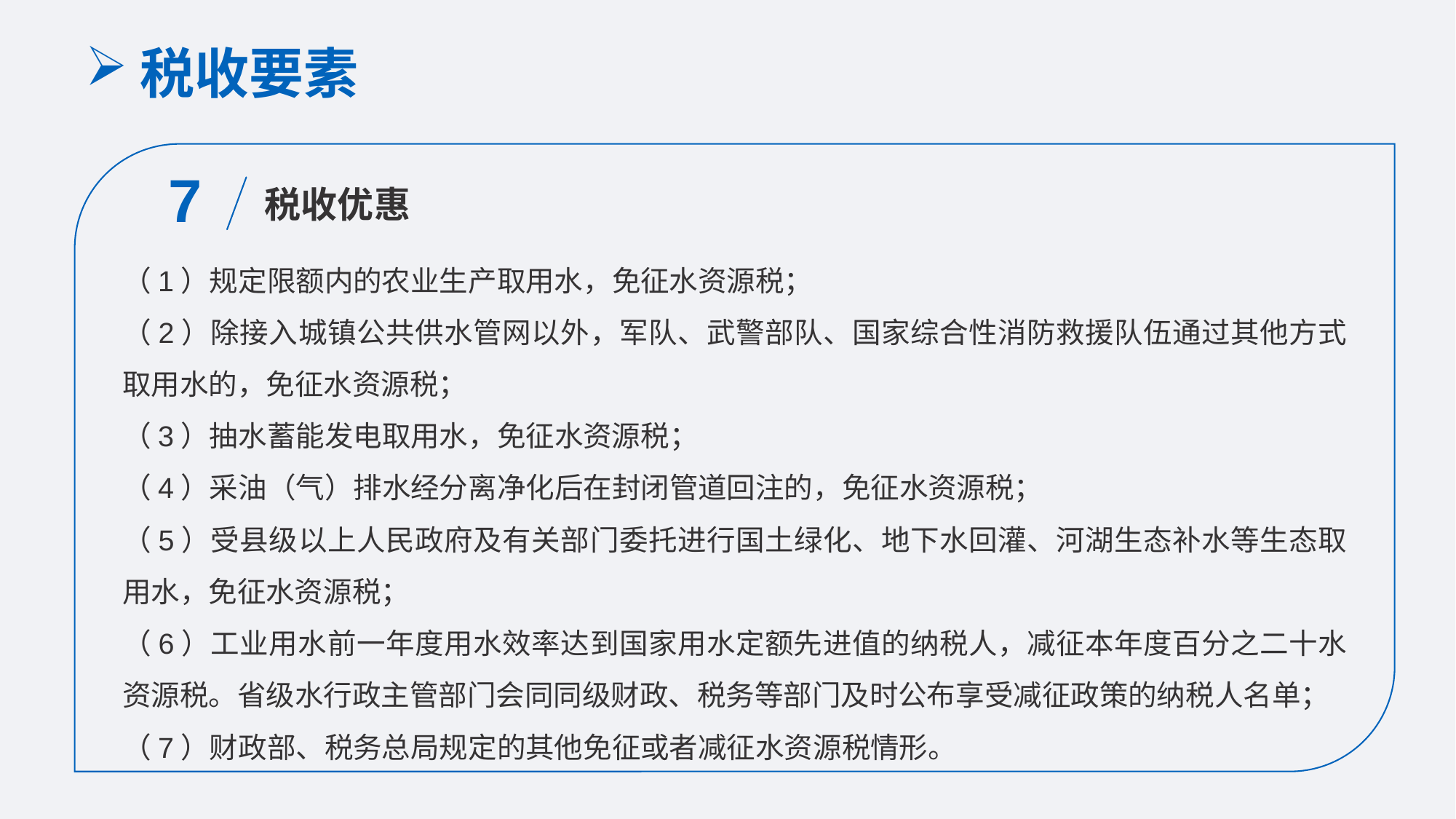

税收要素

7
税收优惠
（1）规定限额内的农业生产取用水，免征水资源税；
（2）除接入城镇公共供水管网以外，军队、武警部队、国家综合性消防救援队伍通过其他方式取用水的，免征水资源税；
（3）抽水蓄能发电取用水，免征水资源税；
（4）采油（气）排水经分离净化后在封闭管道回注的，免征水资源税；
（5）受县级以上人民政府及有关部门委托进行国土绿化、地下水回灌、河湖生态补水等生态取用水，免征水资源税；
（6）工业用水前一年度用水效率达到国家用水定额先进值的纳税人，减征本年度百分之二十水资源税。省级水行政主管部门会同同级财政、税务等部门及时公布享受减征政策的纳税人名单；
（7）财政部、税务总局规定的其他免征或者减征水资源税情形。